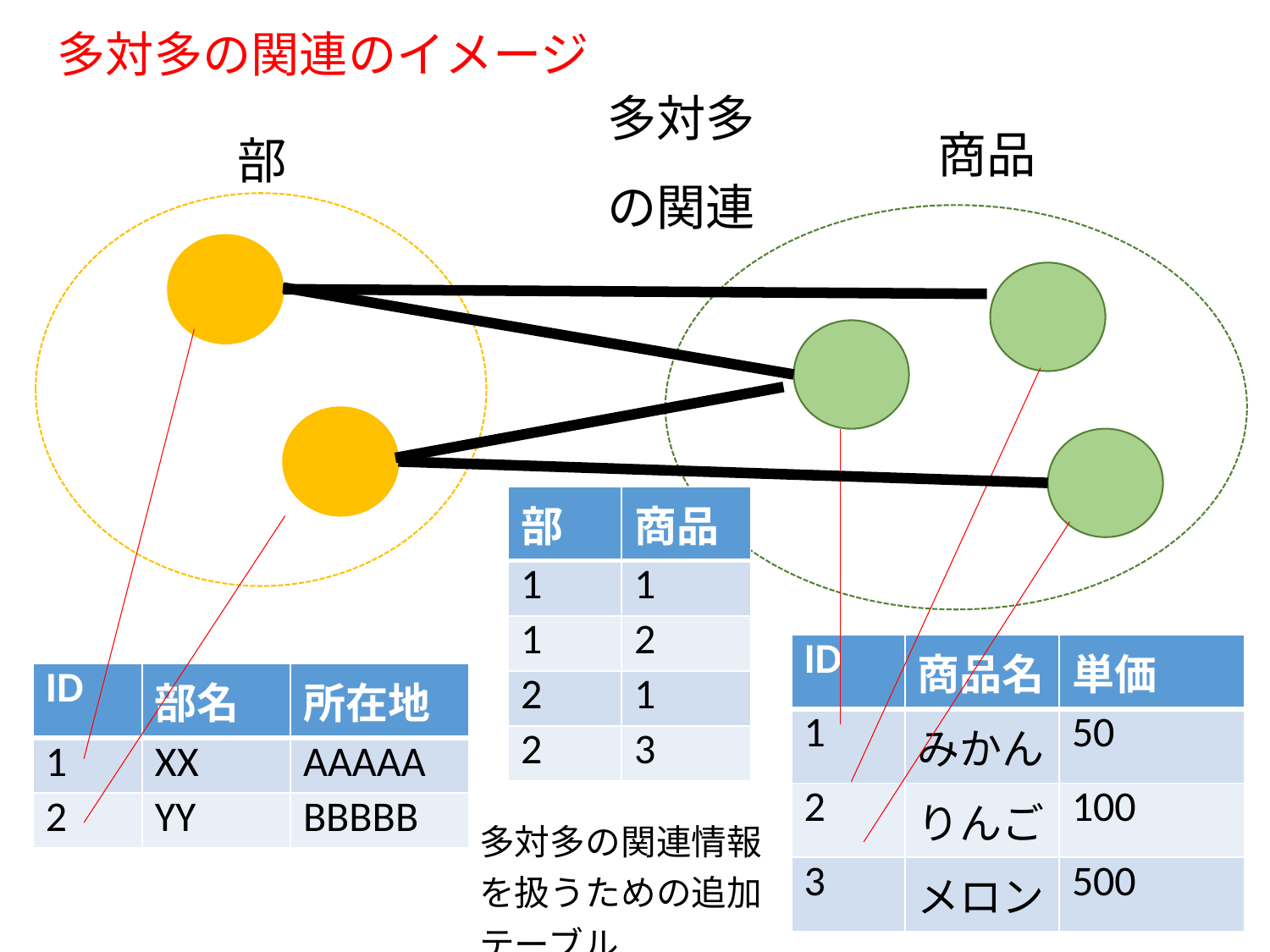

# 多対多の関連のイメージ
多対多
の関連
商品
部

| 部 | 商品 |
| --- | --- |
| 1 | 1 |
| 1 | 2 |
| 2 | 1 |
| 2 | 3 |
| ID | 商品名 | 単価 |
| --- | --- | --- |
| 1 | みかん | 50 |
| 2 | りんご | 100 |
| 3 | メロン | 500 |
| ID | 部名 | 所在地 |
| --- | --- | --- |
| 1 | XX | AAAAA |
| 2 | YY | BBBBB |
多対多の関連情報を扱うための追加テーブル
35